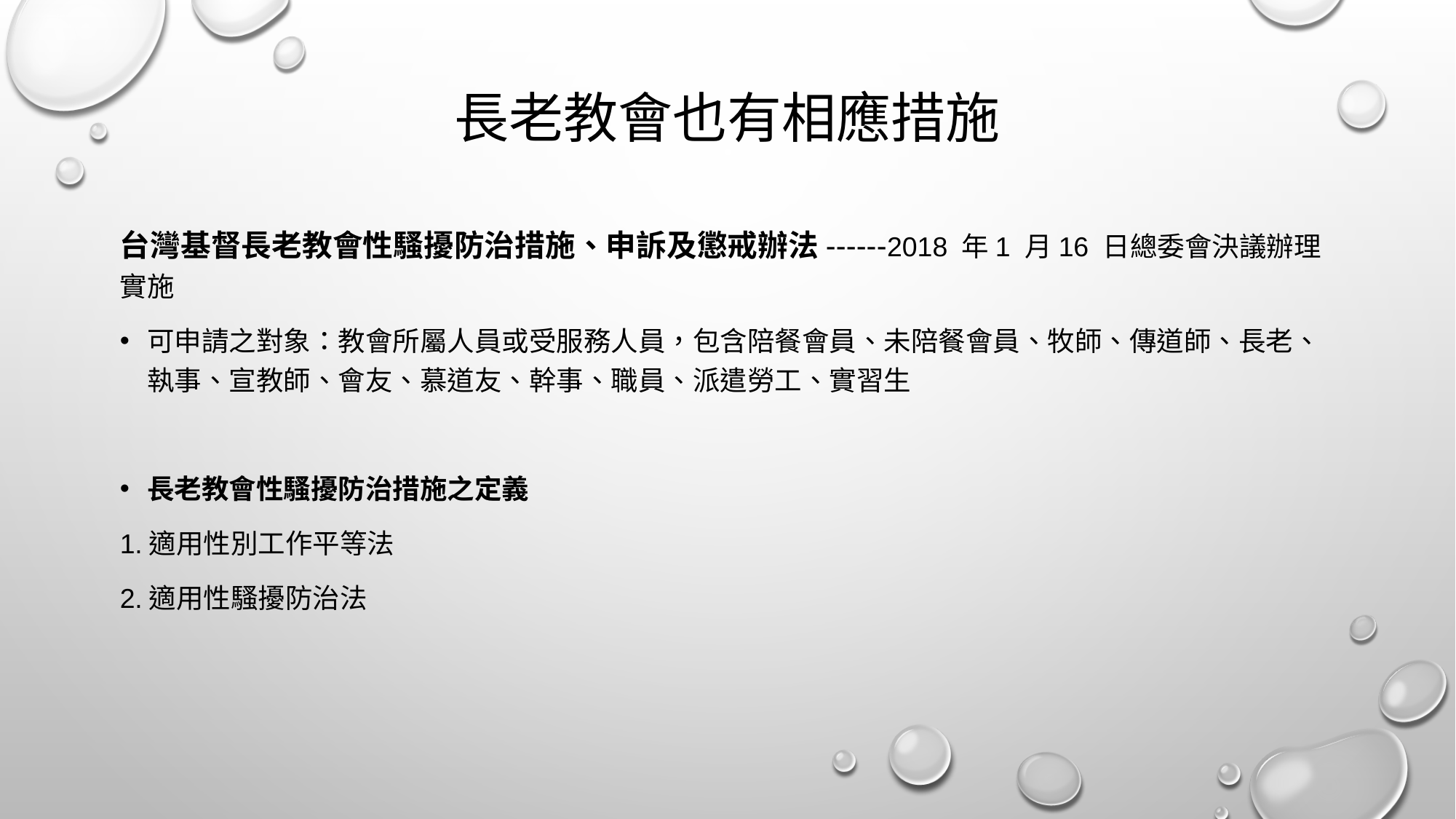

# 長老教會也有相應措施
台灣基督長老教會性騷擾防治措施、申訴及懲戒辦法------2018 年1 月16 日總委會決議辦理實施
可申請之對象：教會所屬人員或受服務人員，包含陪餐會員、未陪餐會員、牧師、傳道師、長老、執事、宣教師、會友、慕道友、幹事、職員、派遣勞工、實習生

長老教會性騷擾防治措施之定義
1.適用性別工作平等法
2.適用性騷擾防治法